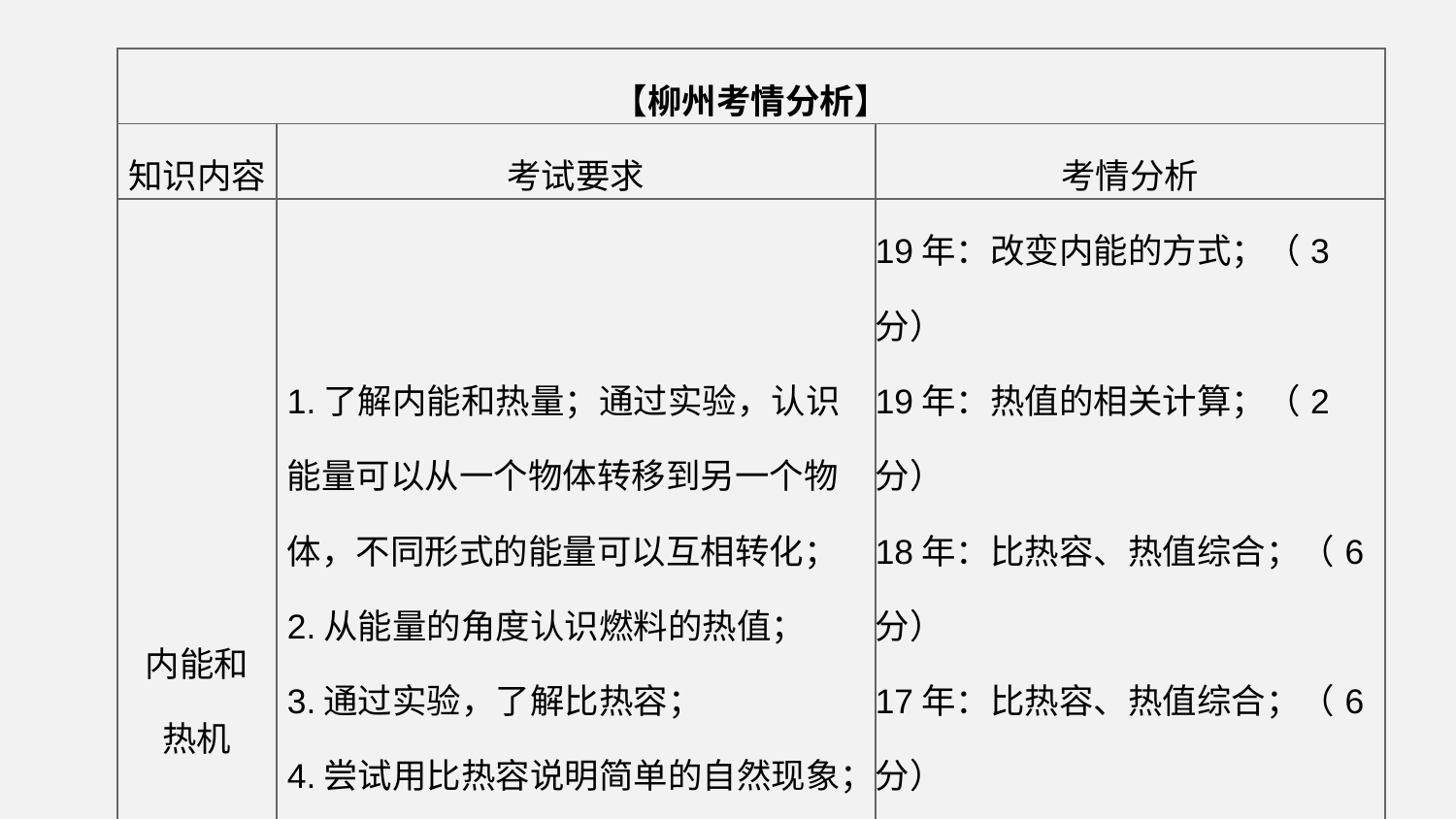

| 【柳州考情分析】 |  |  |
| --- | --- | --- |
| 知识内容 | 考试要求 | 考情分析 |
| 内能和 热机 | 1.了解内能和热量；通过实验，认识能量可以从一个物体转移到另一个物体，不同形式的能量可以互相转化； 2.从能量的角度认识燃料的热值； 3.通过实验，了解比热容； 4.尝试用比热容说明简单的自然现象； 5.了解热机的工作原理； 6.知道内能的利用在人类社会发展史上的重要意义 | 19年：改变内能的方式；（3分） 19年：热值的相关计算；（2分） 18年：比热容、热值综合；（6分） 17年：比热容、热值综合；（6分） 15年：热机冲程、能量转化；（2分） 14年：热机利用；（1分） 14年：改变内能的方式；（3分） |